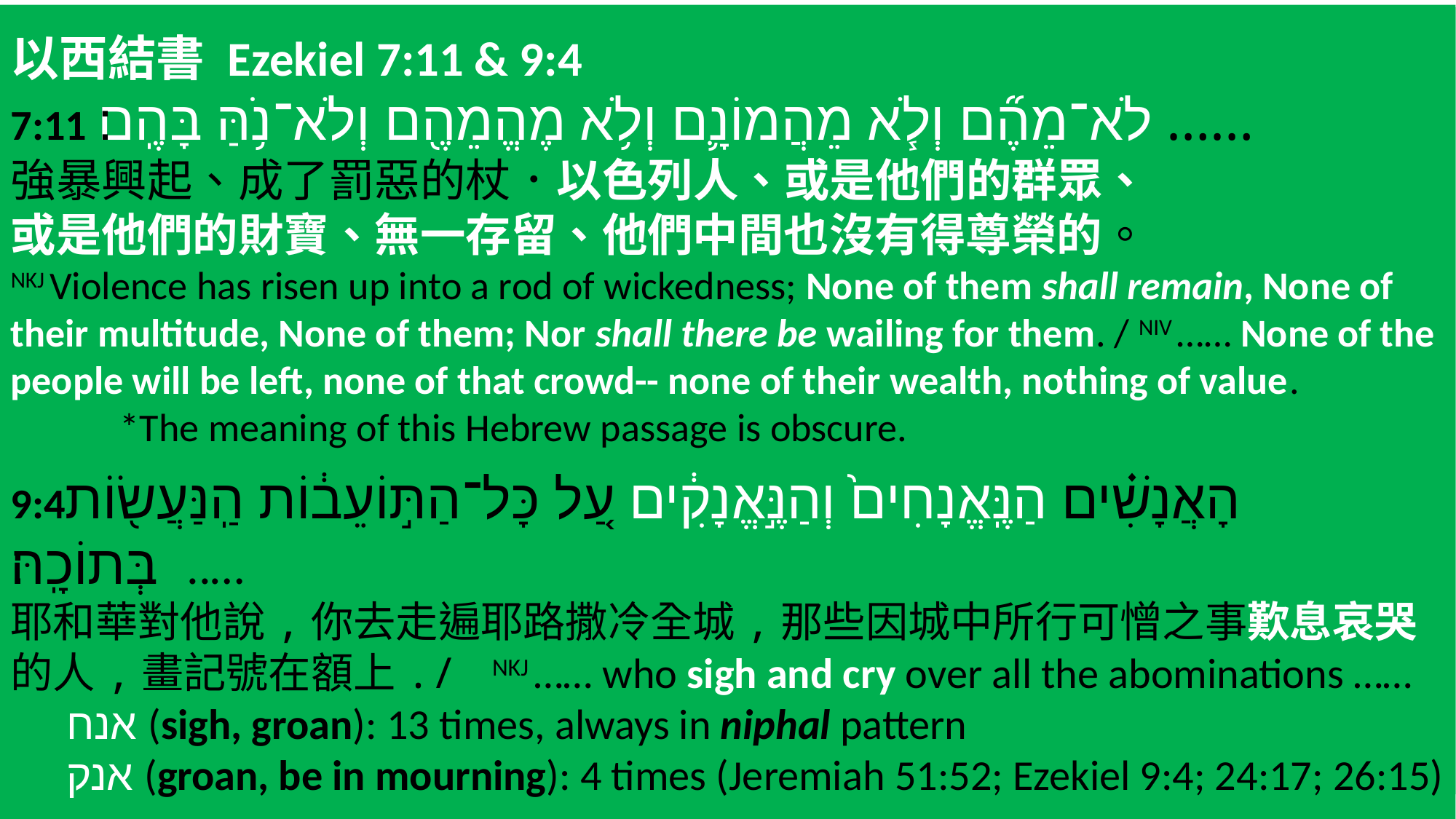

以西結書 Ezekiel 7:11 & 9:4
7:11‎  לֹא־מֵהֶ֞ם וְלֹ֧א מֵהֲמוֹנָ֛ם וְלֹ֥א מֶהֱמֵהֶ֖ם וְלֹא־נֹ֥הַּ בָּהֶֽם׃ ……
強暴興起、成了罰惡的杖．以色列人、或是他們的群眾、
或是他們的財寶、無一存留、他們中間也沒有得尊榮的。
NKJ Violence has risen up into a rod of wickedness; None of them shall remain, None of their multitude, None of them; Nor shall there be wailing for them. / NIV …… None of the people will be left, none of that crowd-- none of their wealth, nothing of value.
	*The meaning of this Hebrew passage is obscure.

9:4הָאֲנָשִׁ֗ים הַנֶּֽאֱנָחִים֙ וְהַנֶּ֣אֱנָקִ֔ים עַ֚ל כָּל־הַתּ֣וֹעֵב֔וֹת הַֽנַּעֲשׂ֖וֹת בְּתוֹכָֽהּ׃  ..…
耶和華對他說,你去走遍耶路撒冷全城,那些因城中所行可憎之事歎息哀哭的人,畫記號在額上。
 NKJ and the LORD said to him, "Go through the midst of the city,

以西結書 Ezekiel 7:11 & 9:4
7:11‎  לֹא־מֵהֶ֞ם וְלֹ֧א מֵהֲמוֹנָ֛ם וְלֹ֥א מֶהֱמֵהֶ֖ם וְלֹא־נֹ֥הַּ בָּהֶֽם׃ ……
強暴興起、成了罰惡的杖．以色列人、或是他們的群眾、
或是他們的財寶、無一存留、他們中間也沒有得尊榮的。
NKJ Violence has risen up into a rod of wickedness; None of them shall remain, None of their multitude, None of them; Nor shall there be wailing for them. / NIV …… None of the people will be left, none of that crowd-- none of their wealth, nothing of value.
	*The meaning of this Hebrew passage is obscure.

9:4הָאֲנָשִׁ֗ים הַנֶּֽאֱנָחִים֙ וְהַנֶּ֣אֱנָקִ֔ים עַ֚ל כָּל־הַתּ֣וֹעֵב֔וֹת הַֽנַּעֲשׂ֖וֹת בְּתוֹכָֽהּ׃  ..…
耶和華對他說,你去走遍耶路撒冷全城,那些因城中所行可憎之事歎息哀哭的人,畫記號在額上./  NKJ …… who sigh and cry over all the abominations ……
     אנח (sigh, groan): 13 times, always in niphal pattern
     אנק (groan, be in mourning): 4 times (Jeremiah 51:52; Ezekiel 9:4; 24:17; 26:15)